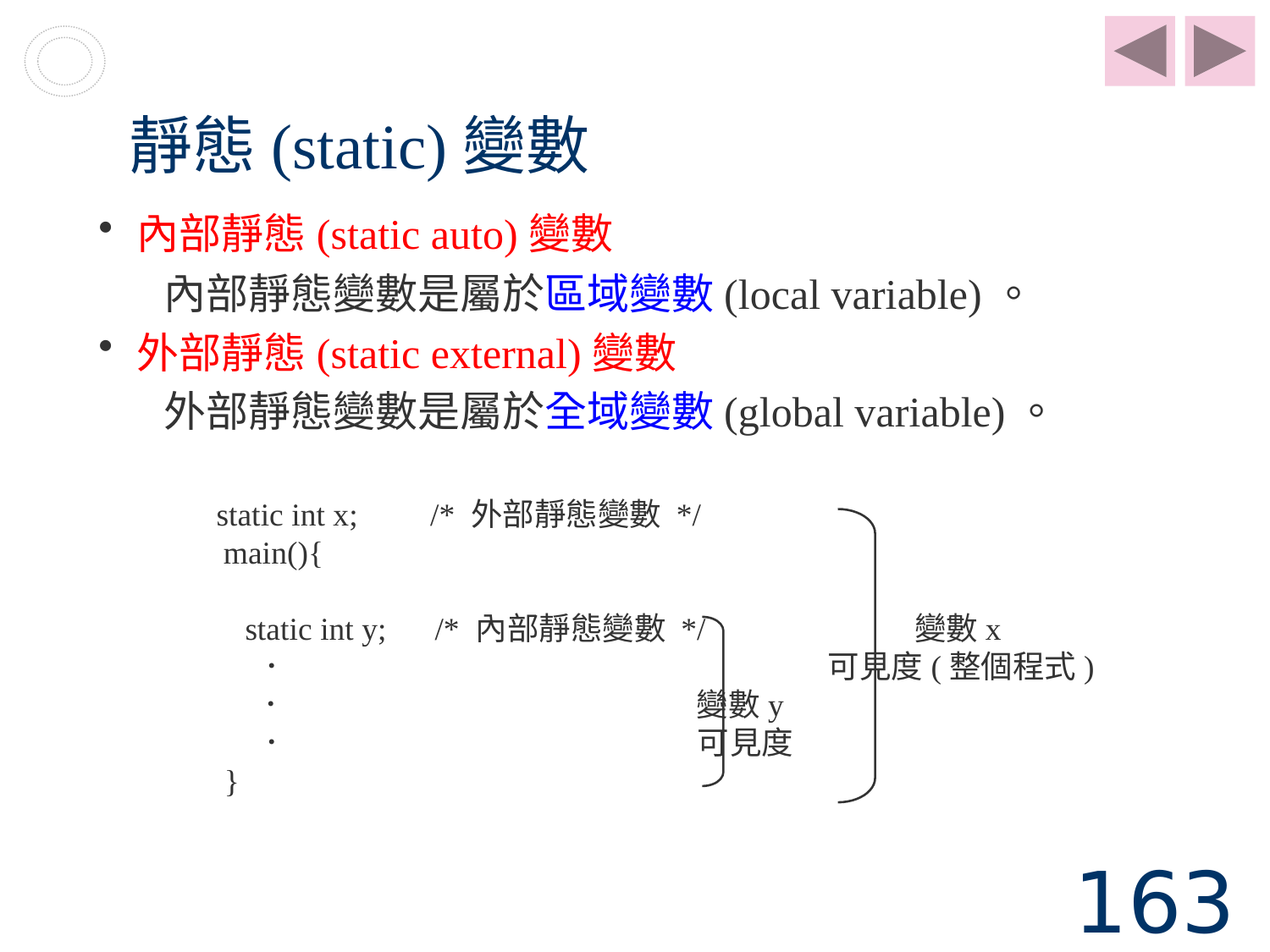

# 靜態(static)變數
內部靜態(static auto)變數
內部靜態變數是屬於區域變數(local variable)。
外部靜態(static external)變數
外部靜態變數是屬於全域變數(global variable)。
    static int x;         /* 外部靜態變數 */
　main(){

　   static int y;      /* 內部靜態變數 */                         變數x
         ．                                                                           可見度(整個程式)
　　 ．                                                         變數y
         ．                                                         可見度
     }

163